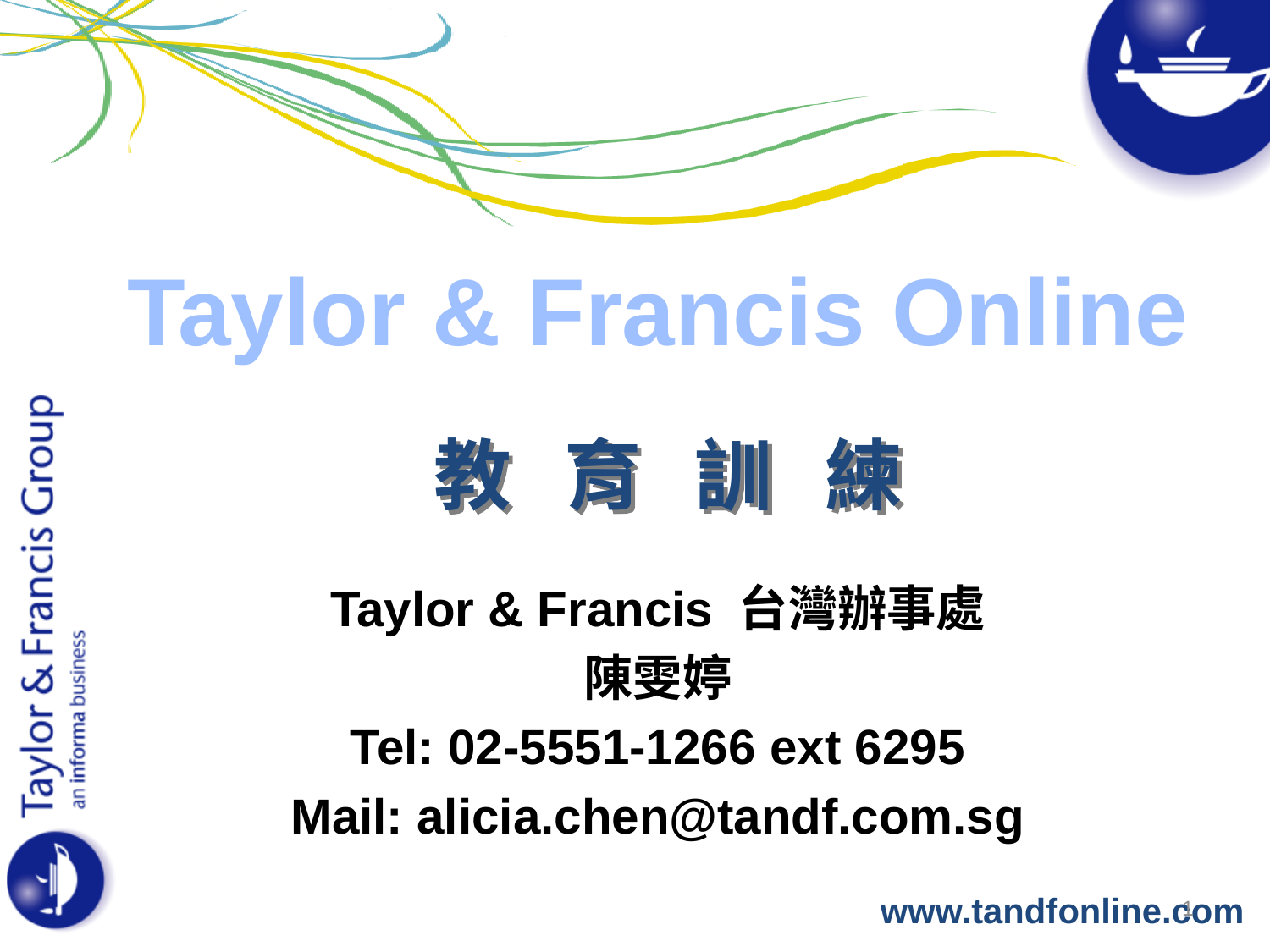

Taylor & Francis Online
教   育   訓   練
Taylor & Francis 台灣辦事處
陳雯婷
Tel: 02-5551-1266 ext 6295
Mail: alicia.chen@tandf.com.sg

1